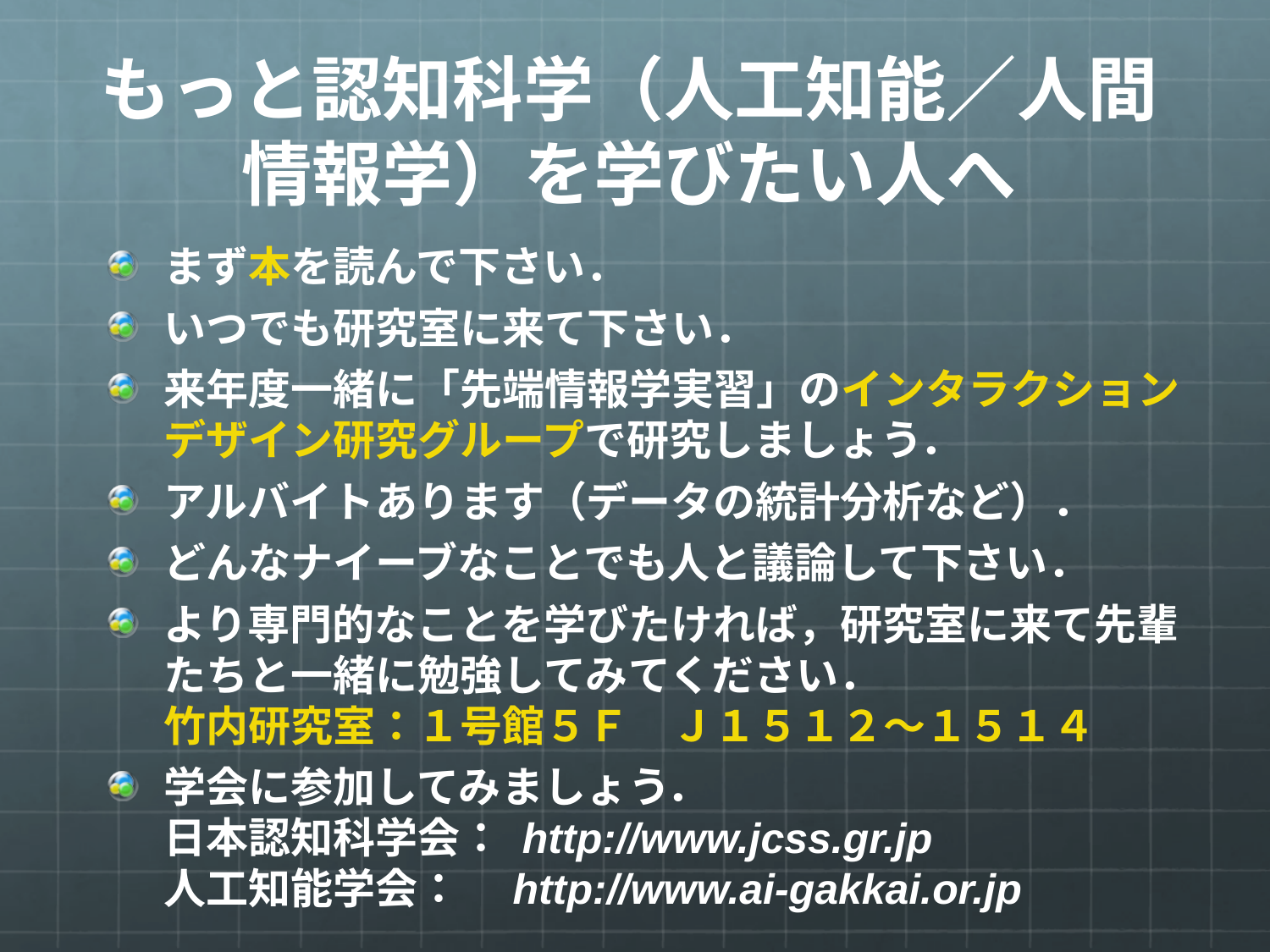

# もっと認知科学（人工知能／人間情報学）を学びたい人へ
まず本を読んで下さい．
いつでも研究室に来て下さい．
来年度一緒に「先端情報学実習」のインタラクションデザイン研究グループで研究しましょう．
アルバイトあります（データの統計分析など）．
どんなナイーブなことでも人と議論して下さい．
より専門的なことを学びたければ，研究室に来て先輩たちと一緒に勉強してみてください．
竹内研究室：１号館５Ｆ　Ｊ１５１２～１５１４
学会に参加してみましょう．
日本認知科学会： http://www.jcss.gr.jp
人工知能学会：　http://www.ai-gakkai.or.jp